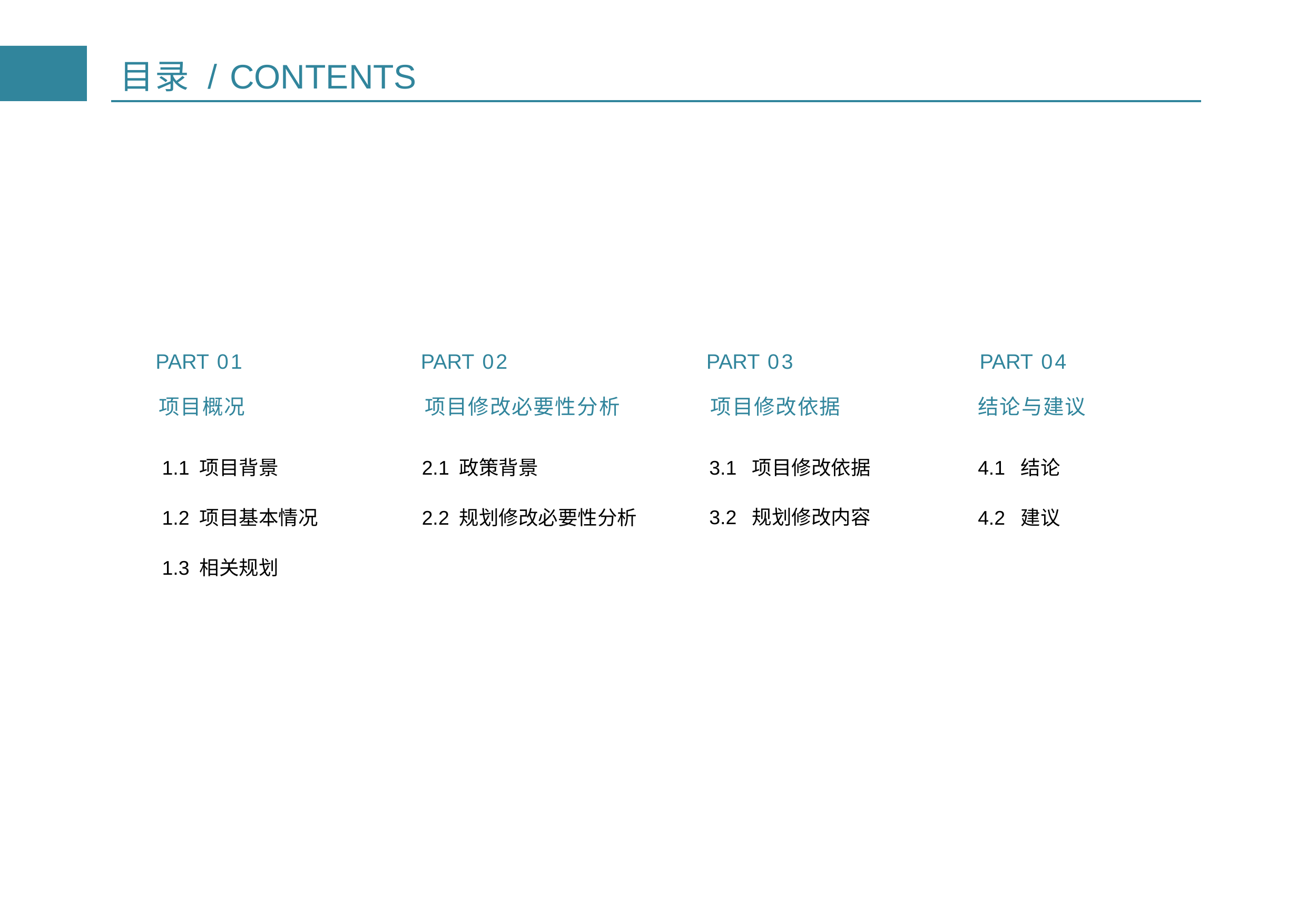

目录 / CONTENTS

| PART 01 | PART 02 | PART 03 | PART 04 |
| --- | --- | --- | --- |
| 项目概况 | 项目修改必要性分析 | 项目修改依据 | 结论与建议 |
| 1.1 项目背景 | 2.1 政策背景 | 3.1 项目修改依据 | 4.1 结论 |
| 1.2 项目基本情况 | 2.2 规划修改必要性分析 | 3.2 规划修改内容 | 4.2 建议 |
| 1.3 相关规划 |  |  |  |